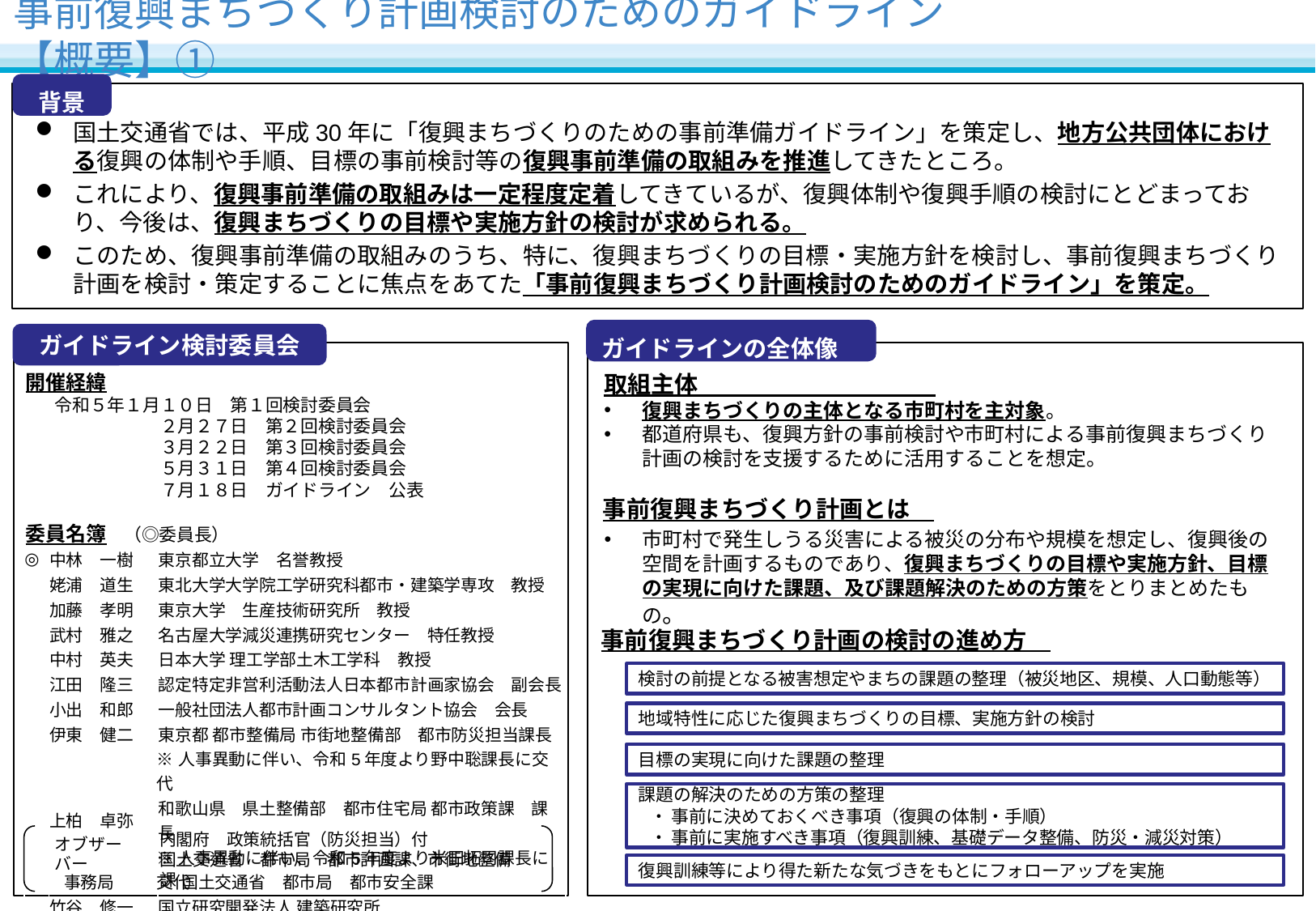

# 事前復興まちづくり計画検討のためのガイドライン【概要】①
背景

国土交通省では、平成30年に「復興まちづくりのための事前準備ガイドライン」を策定し、地方公共団体における復興の体制や手順、目標の事前検討等の復興事前準備の取組みを推進してきたところ。
これにより、復興事前準備の取組みは一定程度定着してきているが、復興体制や復興手順の検討にとどまっており、今後は、復興まちづくりの目標や実施方針の検討が求められる。
このため、復興事前準備の取組みのうち、特に、復興まちづくりの目標・実施方針を検討し、事前復興まちづくり計画を検討・策定することに焦点をあてた「事前復興まちづくり計画検討のためのガイドライン」を策定。
ガイドラインの全体像
ガイドライン検討委員会

開催経緯
　令和５年１月１０日　第１回検討委員会
　　　　　　　２月２７日　第２回検討委員会
　　　　　　　３月２２日　第３回検討委員会
　　　　　　　５月３１日　第４回検討委員会
　　　　　　　７月１８日　ガイドライン　公表

委員名簿　（◎委員長）

取組主体
復興まちづくりの主体となる市町村を主対象。
都道府県も、復興方針の事前検討や市町村による事前復興まちづくり計画の検討を支援するために活用することを想定。
事前復興まちづくり計画とは
市町村で発生しうる災害による被災の分布や規模を想定し、復興後の空間を計画するものであり、復興まちづくりの目標や実施方針、目標の実現に向けた課題、及び課題解決のための方策をとりまとめたもの。

| ◎ | 中林　一樹 | 東京都立大学　名誉教授 |
| --- | --- | --- |
|  | 姥浦　道生 | 東北大学大学院工学研究科都市・建築学専攻　教授 |
|  | 加藤　孝明 | 東京大学　生産技術研究所　教授 |
|  | 武村　雅之 | 名古屋大学減災連携研究センター　特任教授 |
|  | 中村　英夫 | 日本大学 理工学部土木工学科　教授 |
|  | 江田　隆三 | 認定特定非営利活動法人日本都市計画家協会　副会長 |
|  | 小出　和郎 | 一般社団法人都市計画コンサルタント協会　会長 |
|  | 伊東　健二 | 東京都 都市整備局 市街地整備部　都市防災担当課長 |
|  | ※人事異動に伴い、令和5年度より野中聡課長に交代 |  |
|  | 上柏　卓弥 | 和歌山県　県土整備部　都市住宅局 都市政策課　課長 |
|  | ※人事異動に伴い、令和5年度より米田拓司課長に交代 |  |
|  | 竹谷　修一 | 国立研究開発法人 建築研究所　 住宅・都市研究グループ 上席研究員 |
事前復興まちづくり計画の検討の進め方
検討の前提となる被害想定やまちの課題の整理（被災地区、規模、人口動態等）
地域特性に応じた復興まちづくりの目標、実施方針の検討
目標の実現に向けた課題の整理
課題の解決のための方策の整理
・ 事前に決めておくべき事項（復興の体制・手順）
・ 事前に実施すべき事項（復興訓練、基礎データ整備、防災・減災対策）
内閣府　政策統括官（防災担当）付
国土交通省　都市局　都市計画課、市街地整備課

オブザーバー
復興訓練等により得た新たな気づきをもとにフォローアップを実施
事務局　　　　国土交通省　都市局　都市安全課